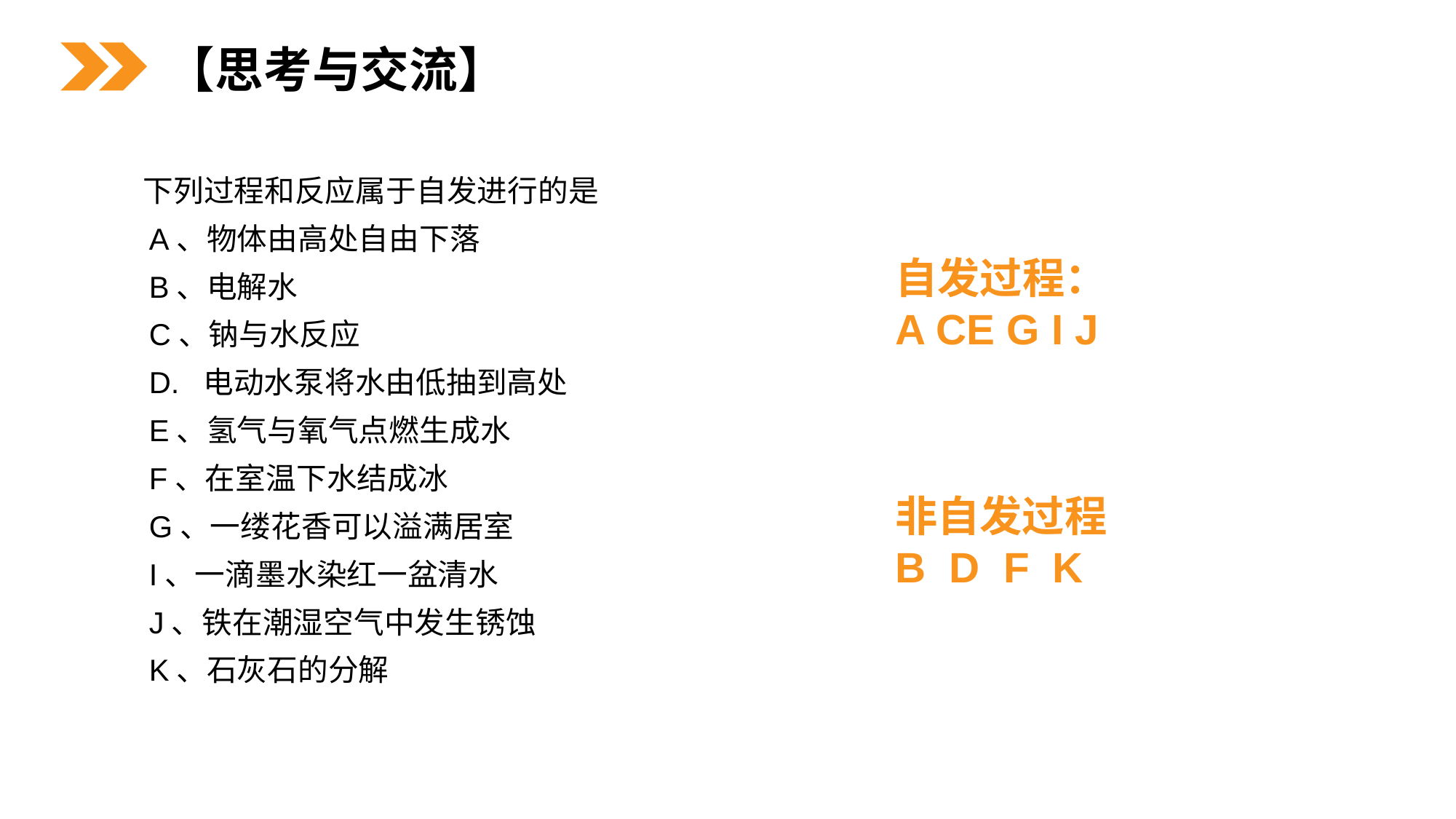

【思考与交流】
   下列过程和反应属于自发进行的是
    A、物体由高处自由下落
    B、电解水
    C、钠与水反应
    D.  电动水泵将水由低抽到高处
    E、氢气与氧气点燃生成水
    F、在室温下水结成冰
    G、一缕花香可以溢满居室
    I、一滴墨水染红一盆清水
    J、铁在潮湿空气中发生锈蚀
    K、石灰石的分解

自发过程：
A CE G I J
非自发过程
B  D  F  K